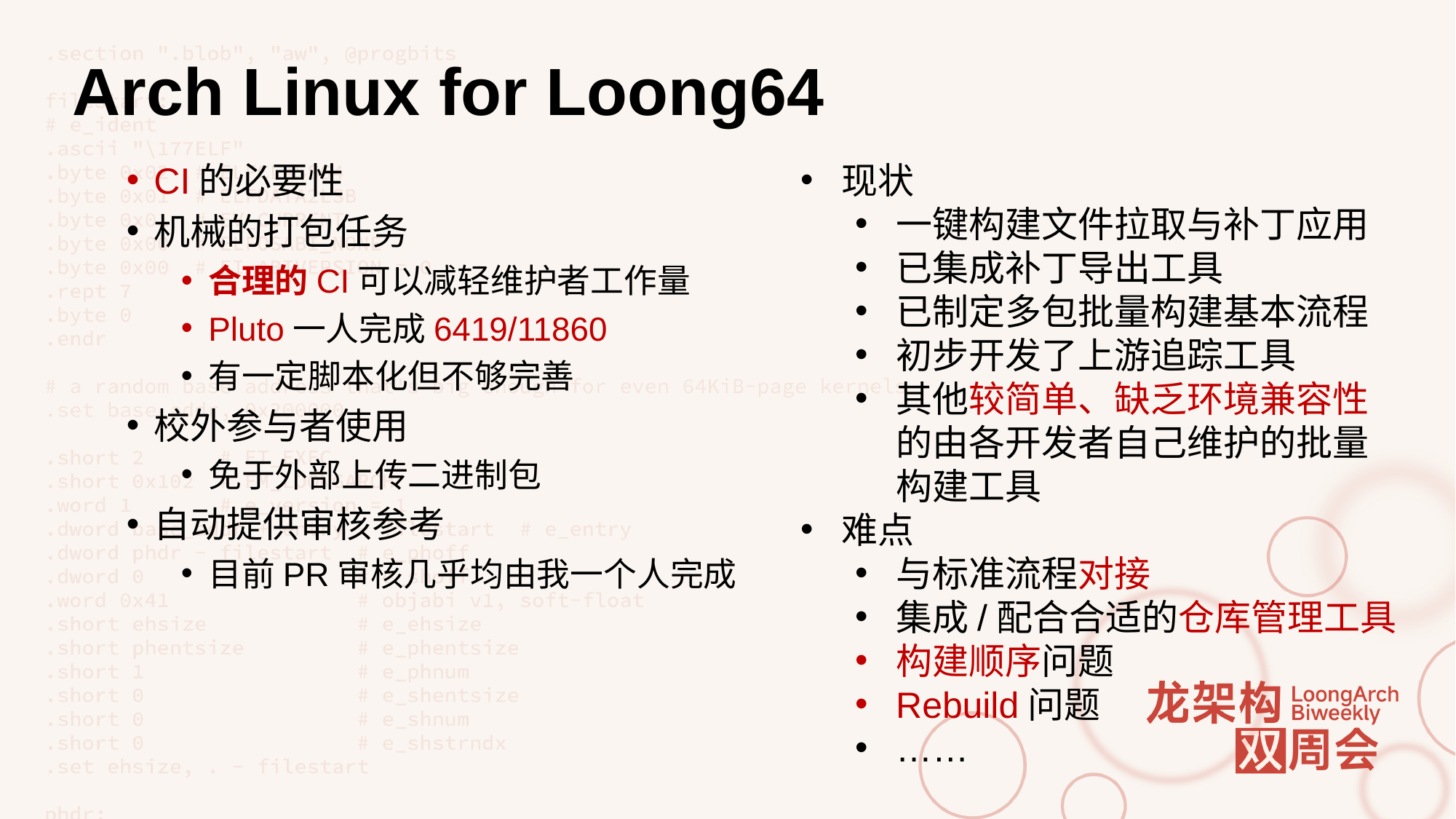

# Arch Linux for Loong64
CI的必要性
机械的打包任务
合理的CI可以减轻维护者工作量
Pluto一人完成6419/11860
有一定脚本化但不够完善
校外参与者使用
免于外部上传二进制包
自动提供审核参考
目前PR审核几乎均由我一个人完成

现状
一键构建文件拉取与补丁应用
已集成补丁导出工具
已制定多包批量构建基本流程
初步开发了上游追踪工具
其他较简单、缺乏环境兼容性的由各开发者自己维护的批量构建工具
难点
与标准流程对接
集成/配合合适的仓库管理工具
构建顺序问题
Rebuild问题
……